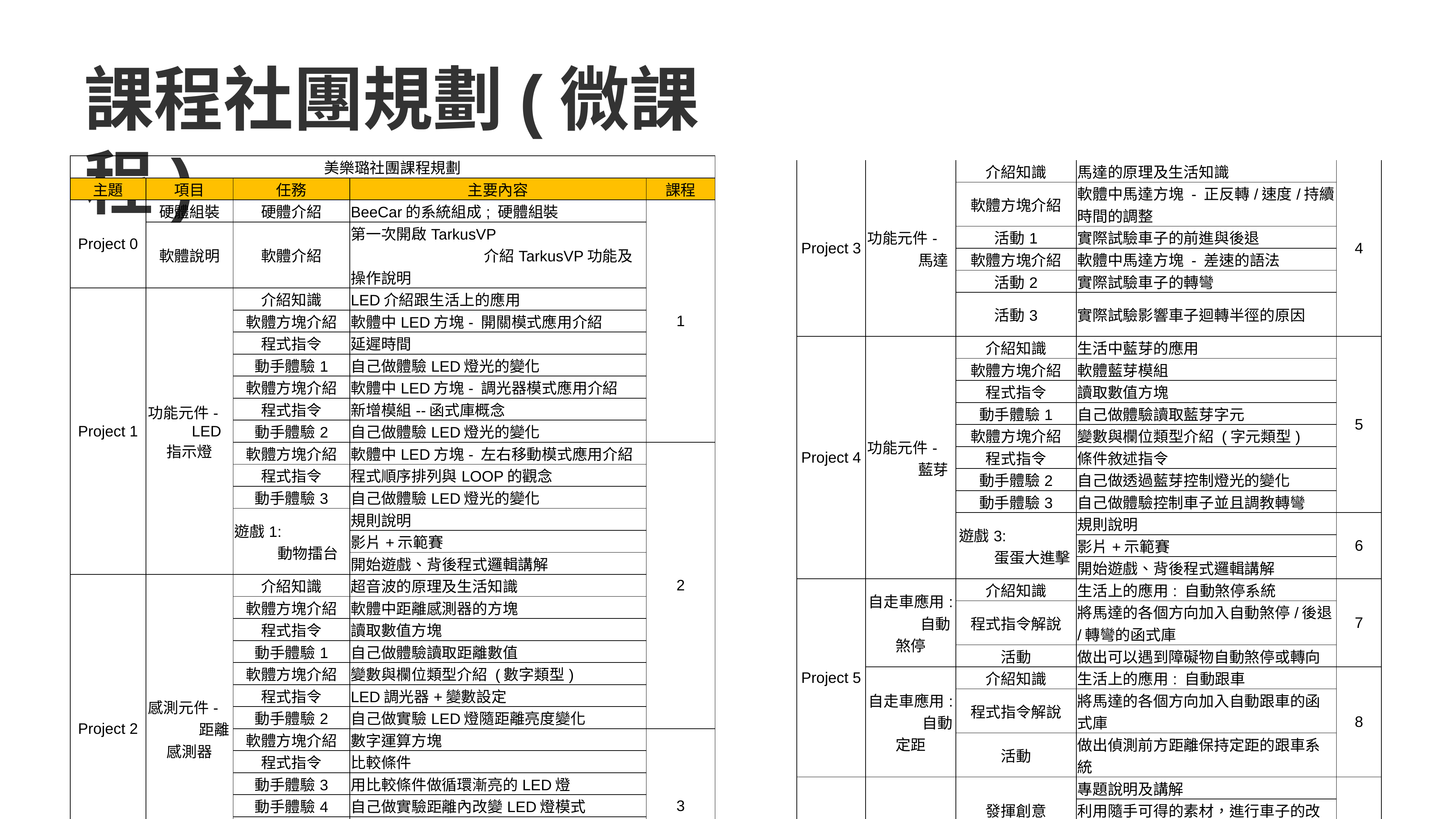

# 課程社團規劃(微課程)
| 美樂璐社團課程規劃 |  |  |  |  |
| --- | --- | --- | --- | --- |
| 主題 | 項目 | 任務 | 主要內容 | 課程 |
| Project 0 | 硬體組裝 | 硬體介紹 | BeeCar的系統組成; 硬體組裝 | 1 |
|  | 軟體說明 | 軟體介紹 | 第一次開啟TarkusVP 介紹TarkusVP功能及操作說明 |  |
| Project 1 | 功能元件- LED指示燈 | 介紹知識 | LED介紹跟生活上的應用 |  |
|  |  | 軟體方塊介紹 | 軟體中LED方塊- 開關模式應用介紹 |  |
|  |  | 程式指令 | 延遲時間 |  |
|  |  | 動手體驗1 | 自己做體驗LED燈光的變化 |  |
|  |  | 軟體方塊介紹 | 軟體中LED方塊- 調光器模式應用介紹 |  |
|  |  | 程式指令 | 新增模組--函式庫概念 |  |
|  |  | 動手體驗2 | 自己做體驗LED燈光的變化 |  |
|  |  | 軟體方塊介紹 | 軟體中LED方塊- 左右移動模式應用介紹 | 2 |
|  |  | 程式指令 | 程式順序排列與LOOP的觀念 |  |
|  |  | 動手體驗3 | 自己做體驗LED燈光的變化 |  |
|  |  | 遊戲1: 動物擂台 | 規則說明 |  |
|  |  |  | 影片+示範賽 |  |
|  |  |  | 開始遊戲、背後程式邏輯講解 |  |
| Project 2 | 感測元件- 距離感測器 | 介紹知識 | 超音波的原理及生活知識 |  |
|  |  | 軟體方塊介紹 | 軟體中距離感測器的方塊 |  |
|  |  | 程式指令 | 讀取數值方塊 |  |
|  |  | 動手體驗1 | 自己做體驗讀取距離數值 |  |
|  |  | 軟體方塊介紹 | 變數與欄位類型介紹 (數字類型) |  |
|  |  | 程式指令 | LED調光器+變數設定 |  |
|  |  | 動手體驗2 | 自己做實驗LED燈隨距離亮度變化 |  |
|  |  | 軟體方塊介紹 | 數字運算方塊 | 3 |
|  |  | 程式指令 | 比較條件 |  |
|  |  | 動手體驗3 | 用比較條件做循環漸亮的LED燈 |  |
|  |  | 動手體驗4 | 自己做實驗距離內改變LED燈模式 |  |
|  |  | 遊戲2: 圍城之戰 | 規則說明 |  |
|  |  |  | 影片+示範賽 |  |
|  |  |  | 開始遊戲、背後程式邏輯講解 |  |
| Project 3 | 功能元件- 馬達 | 介紹知識 | 馬達的原理及生活知識 | 4 |
| --- | --- | --- | --- | --- |
|  |  | 軟體方塊介紹 | 軟體中馬達方塊 - 正反轉/速度/持續時間的調整 |  |
|  |  | 活動1 | 實際試驗車子的前進與後退 |  |
|  |  | 軟體方塊介紹 | 軟體中馬達方塊 - 差速的語法 |  |
|  |  | 活動2 | 實際試驗車子的轉彎 |  |
|  |  | 活動3 | 實際試驗影響車子迴轉半徑的原因 |  |
| Project 4 | 功能元件- 藍芽 | 介紹知識 | 生活中藍芽的應用 | 5 |
|  |  | 軟體方塊介紹 | 軟體藍芽模組 |  |
|  |  | 程式指令 | 讀取數值方塊 |  |
|  |  | 動手體驗1 | 自己做體驗讀取藍芽字元 |  |
|  |  | 軟體方塊介紹 | 變數與欄位類型介紹 (字元類型) |  |
|  |  | 程式指令 | 條件敘述指令 |  |
|  |  | 動手體驗2 | 自己做透過藍芽控制燈光的變化 |  |
|  |  | 動手體驗3 | 自己做體驗控制車子並且調教轉彎 |  |
|  |  | 遊戲3: 蛋蛋大進擊 | 規則說明 | 6 |
|  |  |  | 影片+示範賽 |  |
|  |  |  | 開始遊戲、背後程式邏輯講解 |  |
| Project 5 | 自走車應用: 自動煞停 | 介紹知識 | 生活上的應用: 自動煞停系統 | 7 |
|  |  | 程式指令解說 | 將馬達的各個方向加入自動煞停/後退/轉彎的函式庫 |  |
|  |  | 活動 | 做出可以遇到障礙物自動煞停或轉向 |  |
|  | 自走車應用: 自動定距 | 介紹知識 | 生活上的應用: 自動跟車 | 8 |
|  |  | 程式指令解說 | 將馬達的各個方向加入自動跟車的函式庫 |  |
|  |  | 活動 | 做出偵測前方距離保持定距的跟車系統 |  |
| Project 6 | 遊戲專題 | 發揮創意 | 專題說明及講解 | 9 |
|  |  |  | 利用隨手可得的素材，進行車子的改裝 |  |
|  |  | 遊戲4: 迷你魁地奇 | 規則說明及程式設定 |  |
|  |  |  | 示範賽 |  |
|  |  |  | 開始遊戲 |  |
|  |  |  | 背後程式邏輯講解 |  |
|  | 專題討論 |  | 分組討論+主題說明 | 10 |
|  |  |  | 各組介紹獨設計的成果 |  |
|  |  |  | 總計 | 10 |